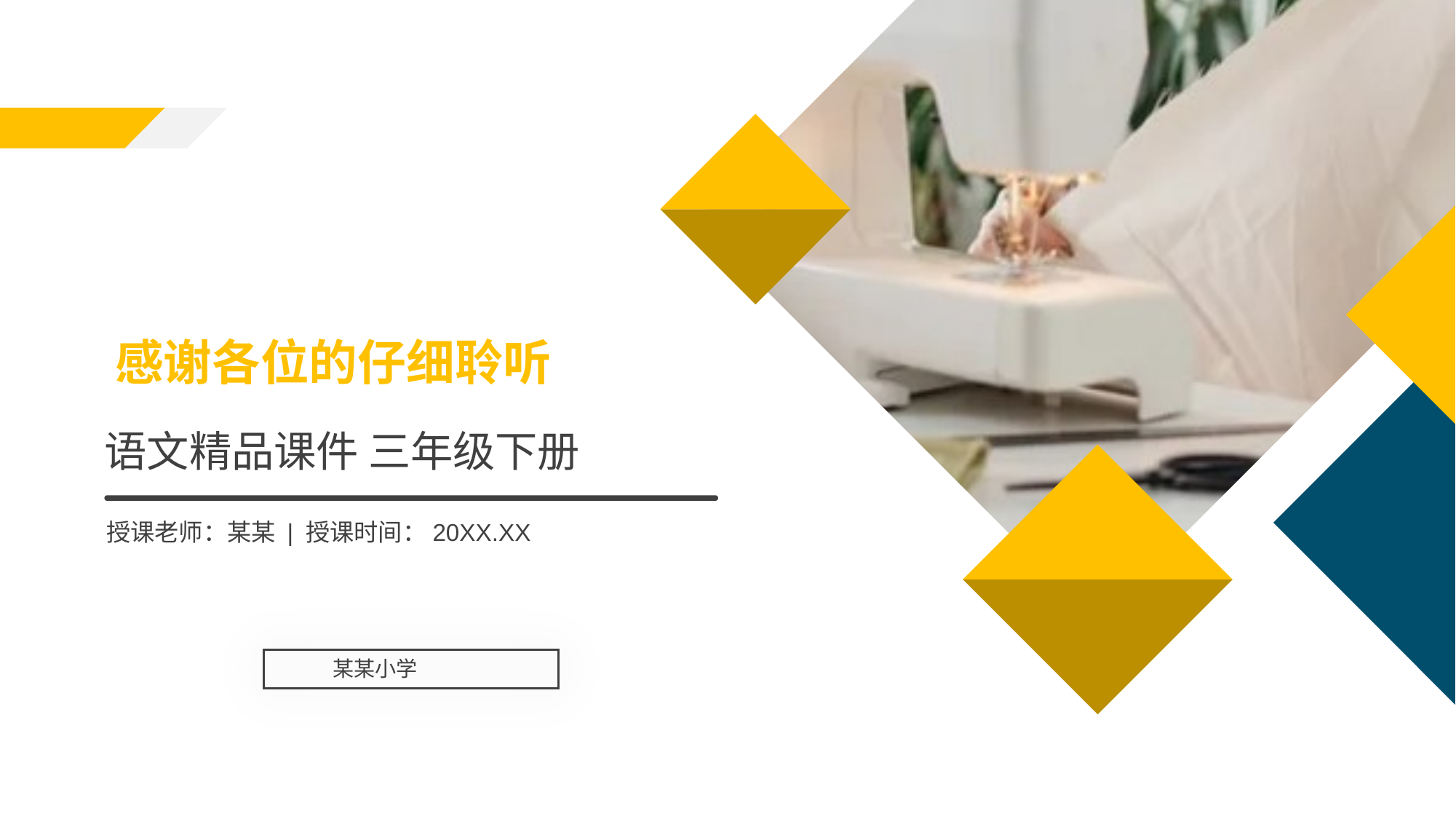

感谢各位的仔细聆听
语文精品课件 三年级下册

授课老师：某某 | 授课时间：20XX.XX

某某小学